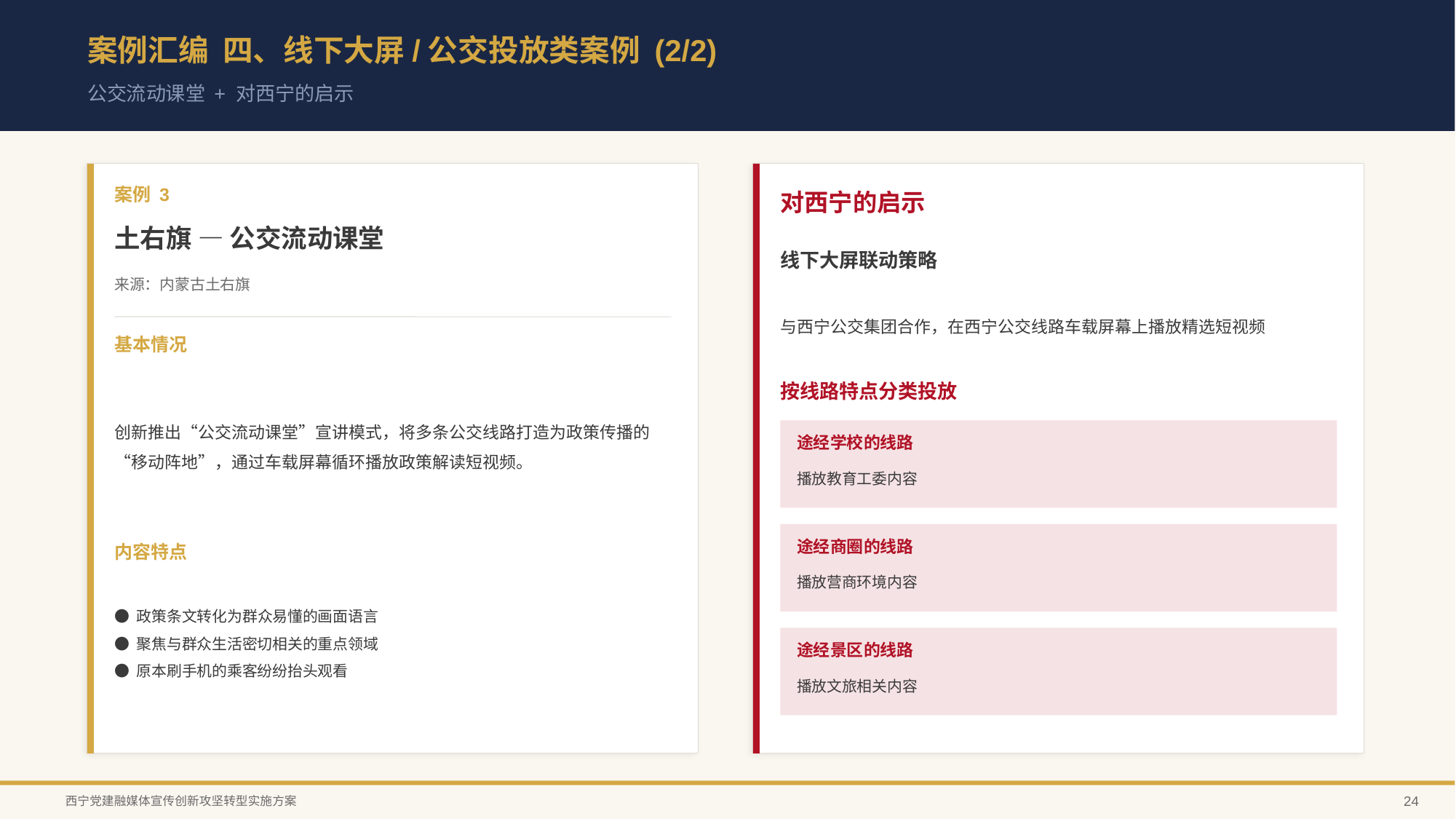

案例汇编  四、线下大屏/公交投放类案例 (2/2)
公交流动课堂 + 对西宁的启示

案例 3
对西宁的启示
土右旗 — 公交流动课堂
线下大屏联动策略
来源：内蒙古土右旗
与西宁公交集团合作，在西宁公交线路车载屏幕上播放精选短视频

基本情况
创新推出“公交流动课堂”宣讲模式，将多条公交线路打造为政策传播的“移动阵地”，通过车载屏幕循环播放政策解读短视频。
按线路特点分类投放

途经学校的线路
播放教育工委内容

途经商圈的线路
内容特点
播放营商环境内容
● 政策条文转化为群众易懂的画面语言
● 聚焦与群众生活密切相关的重点领域
● 原本刷手机的乘客纷纷抬头观看

途经景区的线路
播放文旅相关内容

西宁党建融媒体宣传创新攻坚转型实施方案
24